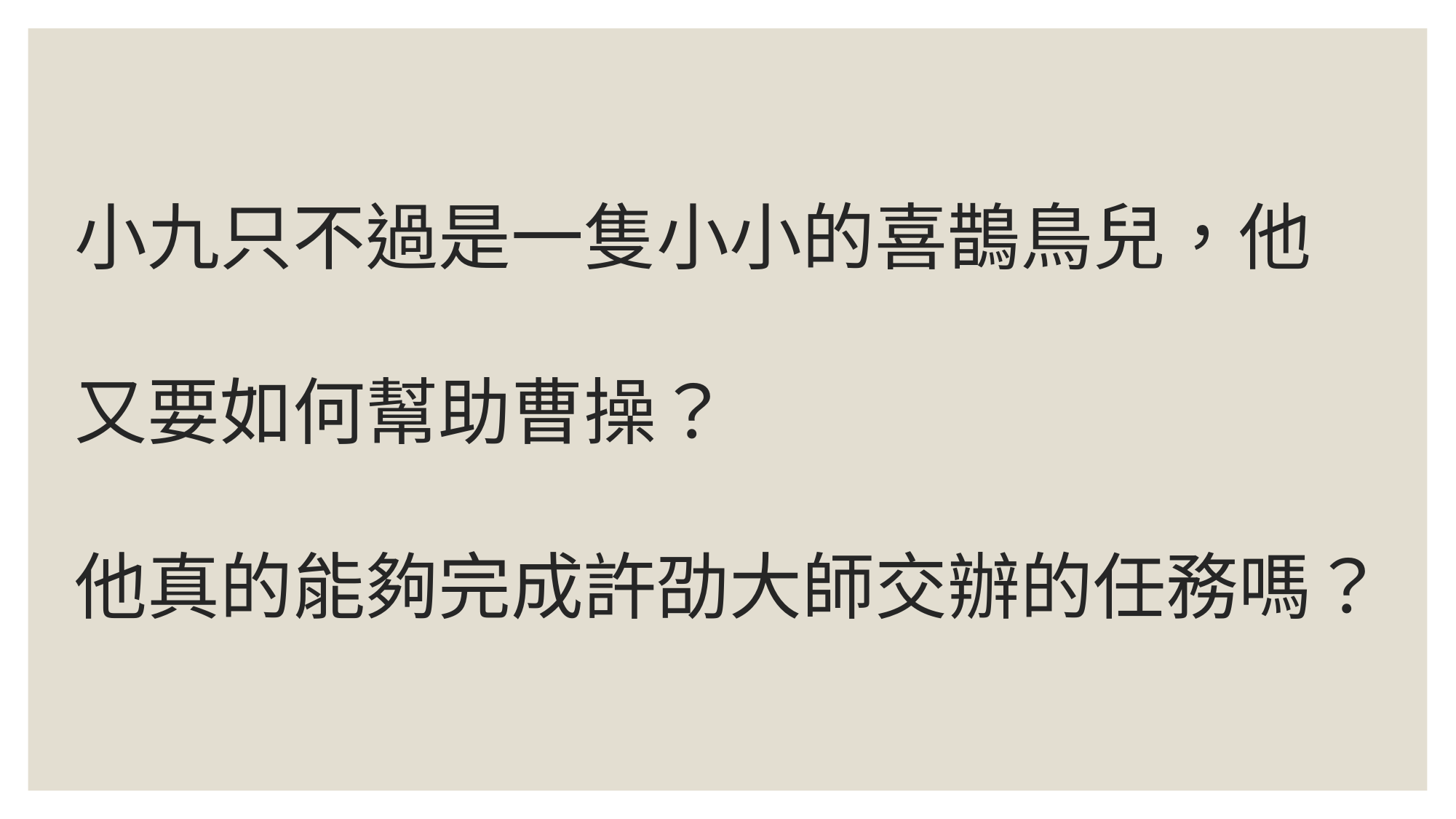

# 小九只不過是一隻小小的喜鵲鳥兒，他又要如何幫助曹操？ 他真的能夠完成許劭大師交辦的任務嗎？